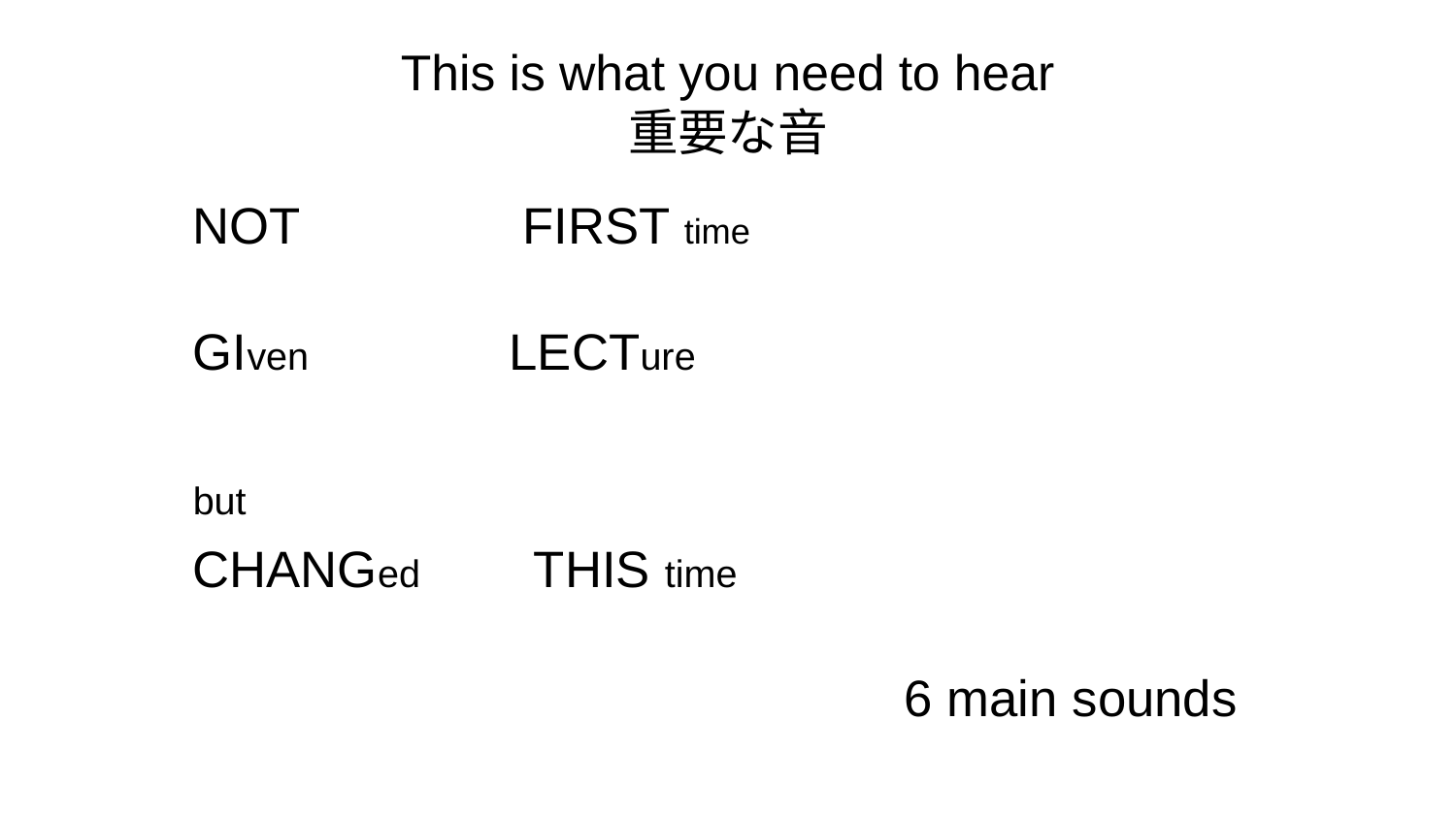

# This is what you need to hear 重要な音
NOT	               FIRST time

GIven              LECTure

but
CHANGed        THIS time

6 main sounds